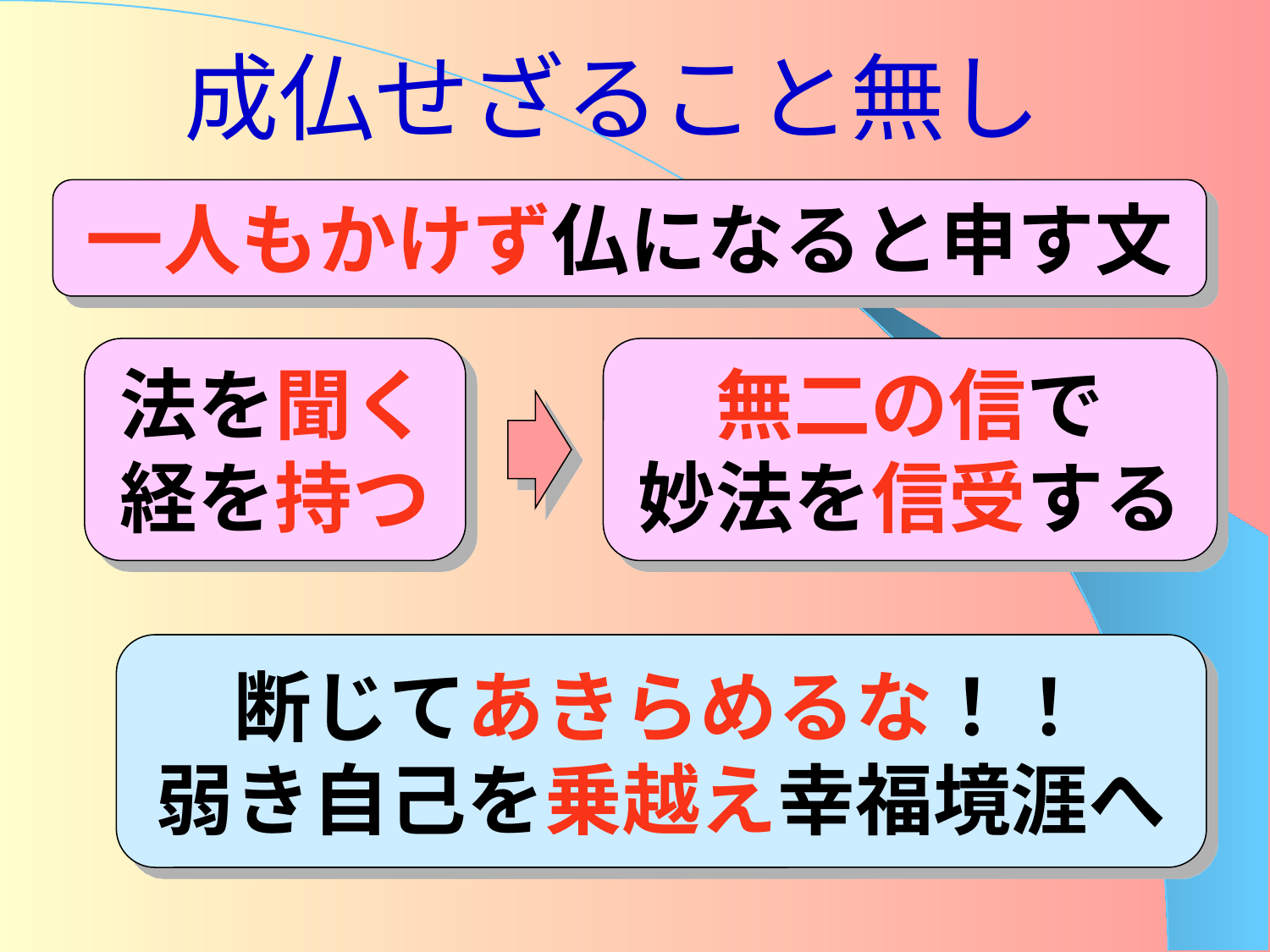

# 成仏せざること無し
一人もかけず仏になると申す文
法を聞く
経を持つ
無二の信で
妙法を信受する

断じてあきらめるな！！
弱き自己を乗越え幸福境涯へ